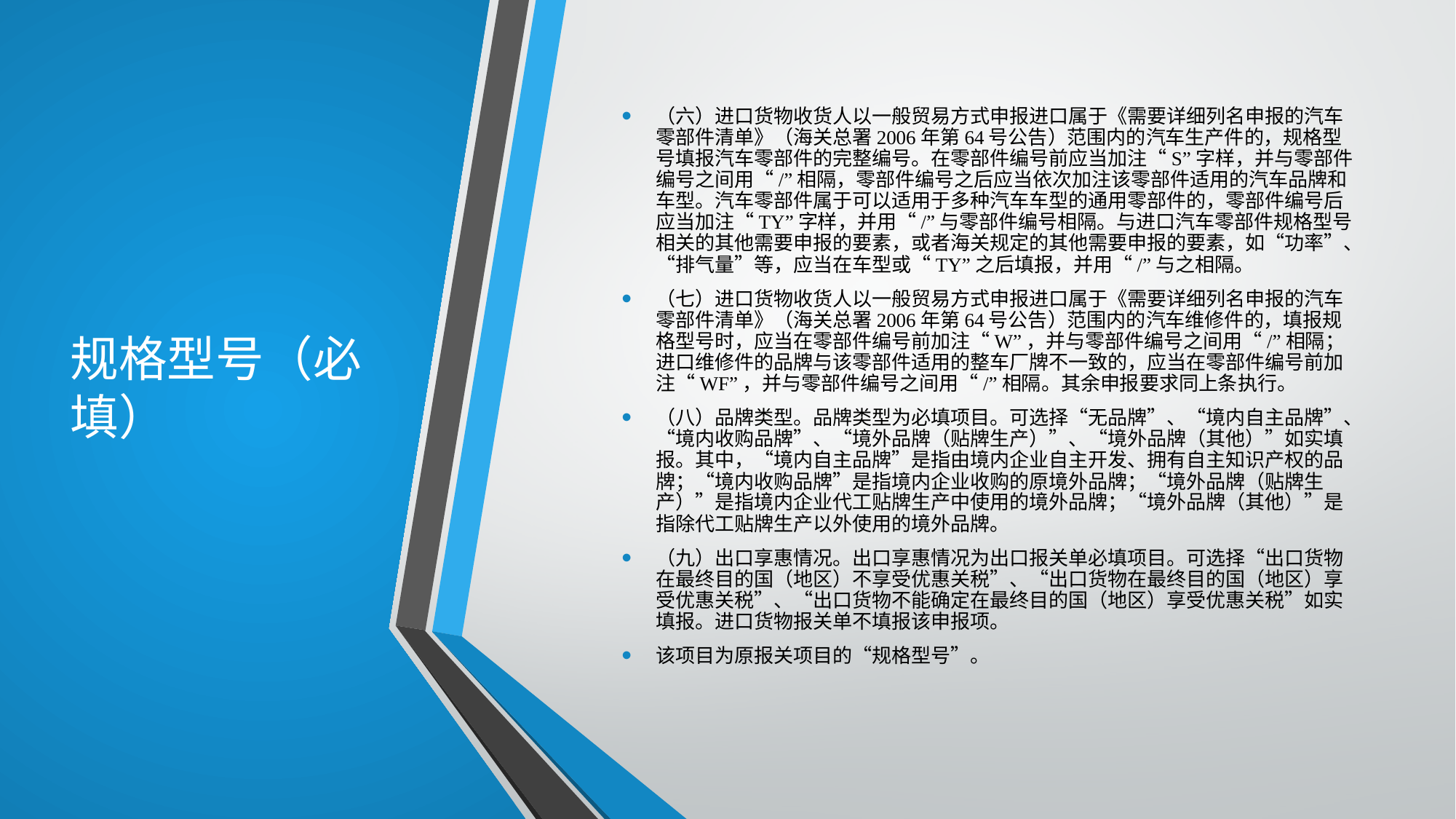

# 规格型号（必填）
（六）进口货物收货人以一般贸易方式申报进口属于《需要详细列名申报的汽车零部件清单》（海关总署2006年第64号公告）范围内的汽车生产件的，规格型号填报汽车零部件的完整编号。在零部件编号前应当加注“S”字样，并与零部件编号之间用“/”相隔，零部件编号之后应当依次加注该零部件适用的汽车品牌和车型。汽车零部件属于可以适用于多种汽车车型的通用零部件的，零部件编号后应当加注“TY”字样，并用“/”与零部件编号相隔。与进口汽车零部件规格型号相关的其他需要申报的要素，或者海关规定的其他需要申报的要素，如“功率”、“排气量”等，应当在车型或“TY”之后填报，并用“/”与之相隔。
（七）进口货物收货人以一般贸易方式申报进口属于《需要详细列名申报的汽车零部件清单》（海关总署2006年第64号公告）范围内的汽车维修件的，填报规格型号时，应当在零部件编号前加注“W”，并与零部件编号之间用“/”相隔；进口维修件的品牌与该零部件适用的整车厂牌不一致的，应当在零部件编号前加注“WF”，并与零部件编号之间用“/”相隔。其余申报要求同上条执行。
（八）品牌类型。品牌类型为必填项目。可选择“无品牌”、“境内自主品牌”、“境内收购品牌”、“境外品牌（贴牌生产）”、“境外品牌（其他）”如实填报。其中，“境内自主品牌”是指由境内企业自主开发、拥有自主知识产权的品牌；“境内收购品牌”是指境内企业收购的原境外品牌；“境外品牌（贴牌生产）”是指境内企业代工贴牌生产中使用的境外品牌；“境外品牌（其他）”是指除代工贴牌生产以外使用的境外品牌。
（九）出口享惠情况。出口享惠情况为出口报关单必填项目。可选择“出口货物在最终目的国（地区）不享受优惠关税”、“出口货物在最终目的国（地区）享受优惠关税”、“出口货物不能确定在最终目的国（地区）享受优惠关税”如实填报。进口货物报关单不填报该申报项。
该项目为原报关项目的“规格型号”。